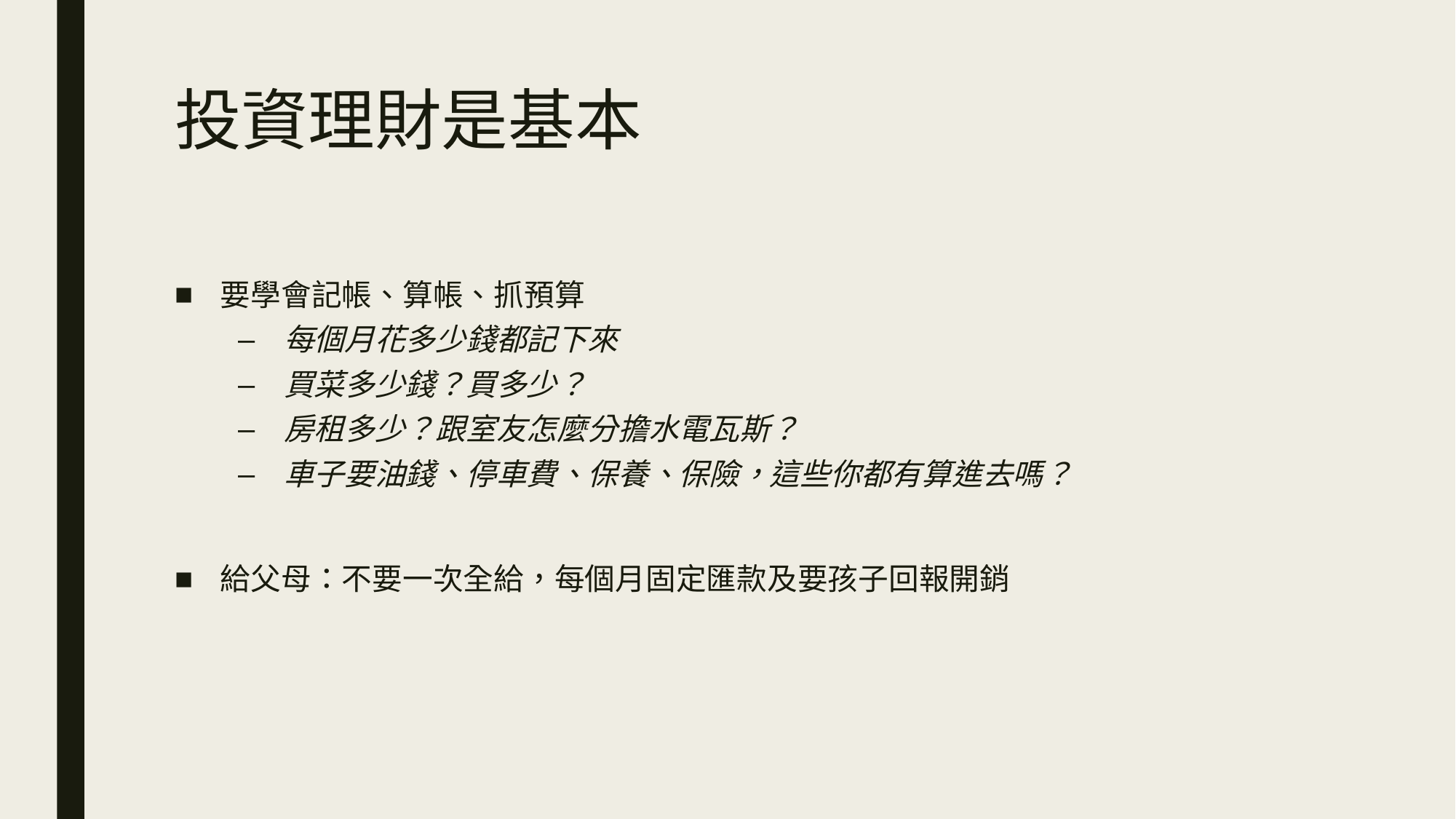

# 投資理財是基本
要學會記帳、算帳、抓預算
每個月花多少錢都記下來
買菜多少錢？買多少？
房租多少？跟室友怎麼分擔水電瓦斯？
車子要油錢、停車費、保養、保險，這些你都有算進去嗎？

給父母：不要一次全給，每個月固定匯款及要孩子回報開銷